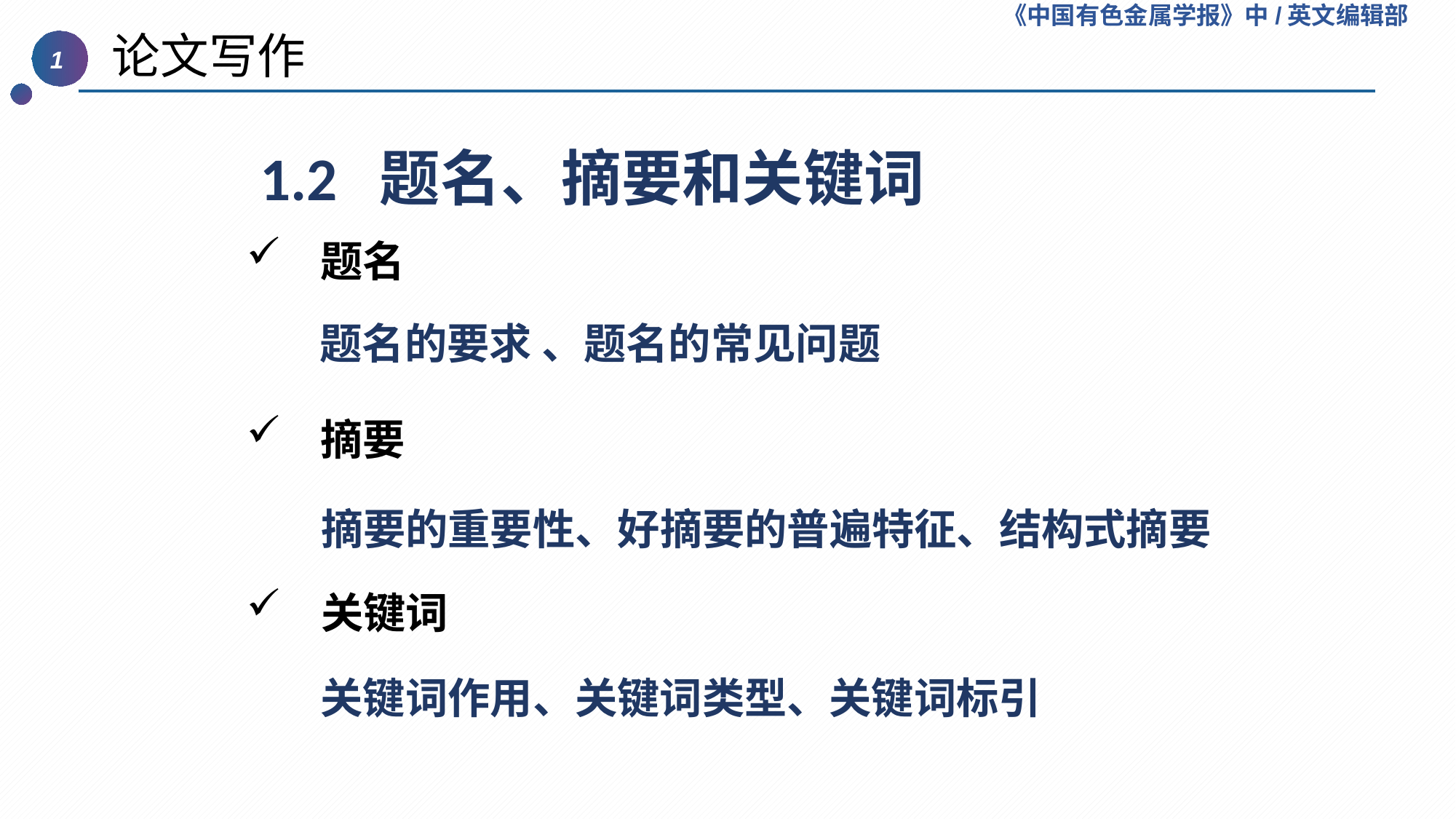

《中国有色金属学报》中/英文编辑部
      论文写作

1

 1.2  题名、摘要和关键词
 题名
题名的要求 、题名的常见问题
 摘要
摘要的重要性、好摘要的普遍特征、结构式摘要

 关键词
关键词作用、关键词类型、关键词标引